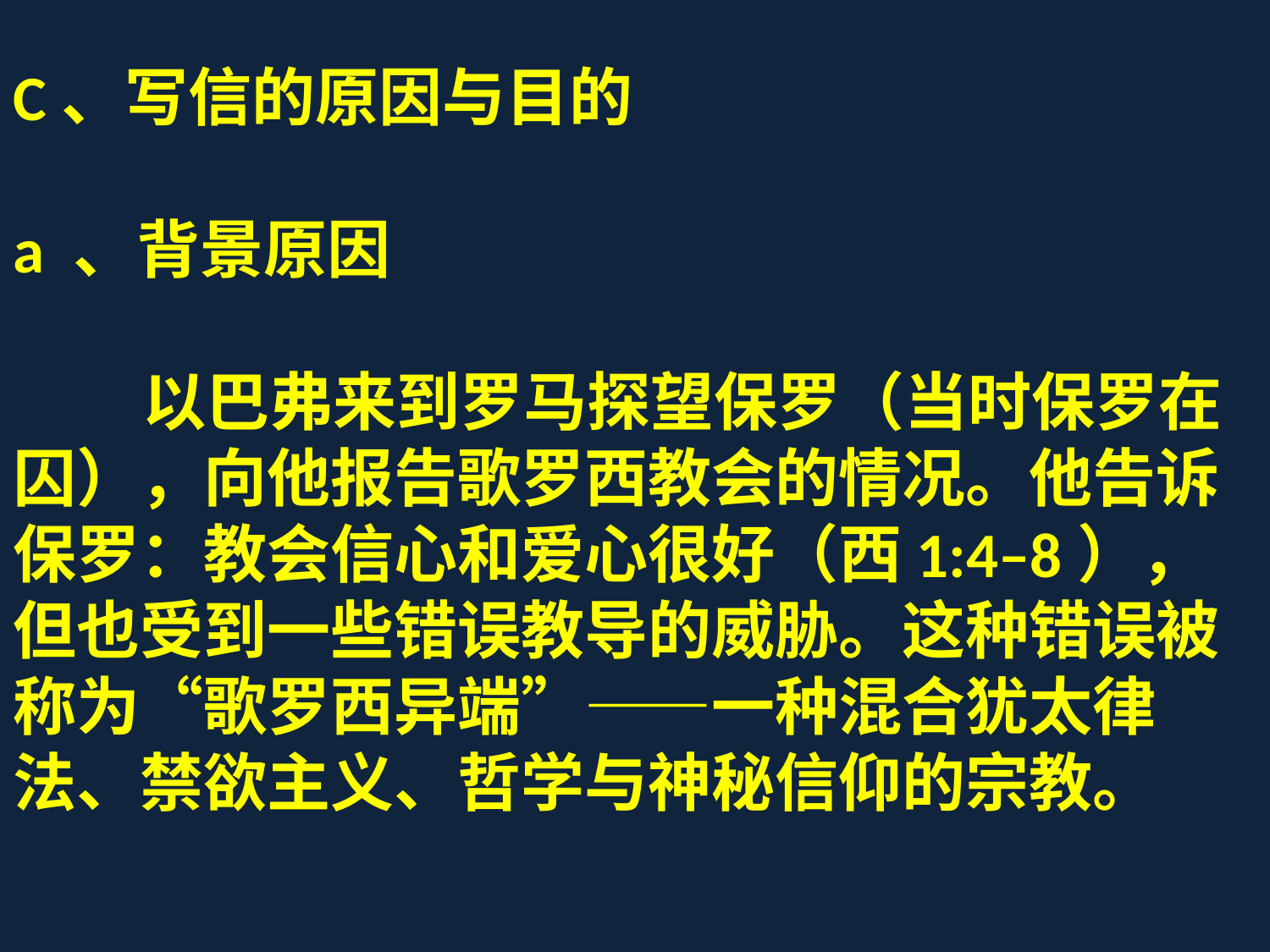

C、写信的原因与目的

a 、背景原因

        以巴弗来到罗马探望保罗（当时保罗在囚），向他报告歌罗西教会的情况。他告诉保罗：教会信心和爱心很好（西1:4–8），但也受到一些错误教导的威胁。这种错误被称为“歌罗西异端”——一种混合犹太律法、禁欲主义、哲学与神秘信仰的宗教。